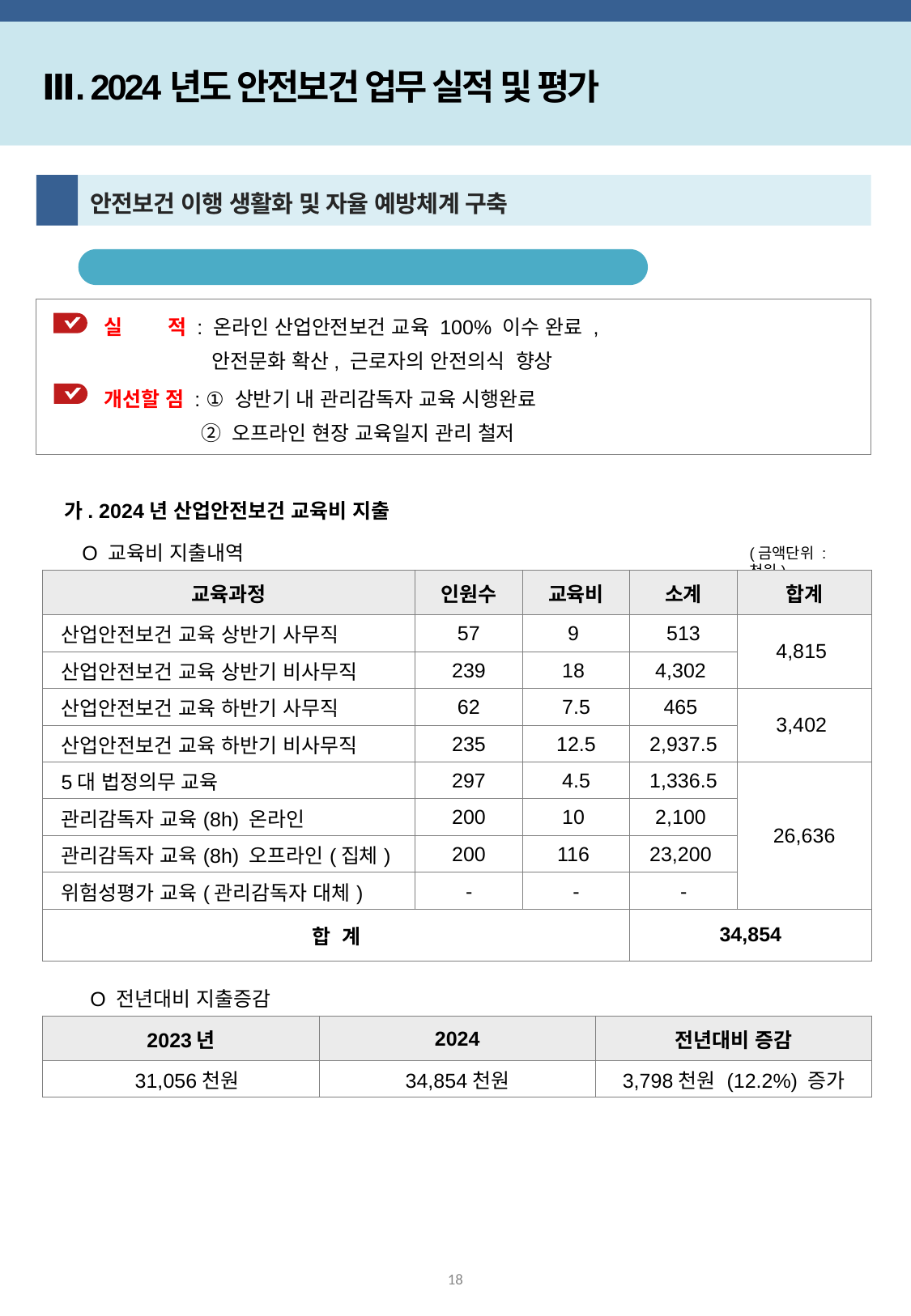

Ⅲ. 2024년도 안전보건 업무 실적 및 평가
3
안전보건 이행 생활화 및 자율 예방체계 구축
안전보건교육 실시
         실        적 : 온라인 산업안전보건 교육 100% 이수 완료 ,
                            안전문화 확산, 근로자의 안전의식  향상
         개선할 점 : ① 상반기 내 관리감독자 교육 시행완료
                           ② 오프라인 현장 교육일지 관리 철저

  가. 2024년 산업안전보건 교육비 지출
      O 교육비 지출내역
(금액단위 : 천원)
| 교육과정 | 인원수 | 교육비 | 소계 | 합계 |
| --- | --- | --- | --- | --- |
| 산업안전보건 교육 상반기 사무직 | 57 | 9 | 513 | 4,815 |
| 산업안전보건 교육 상반기 비사무직 | 239 | 18 | 4,302 |  |
| 산업안전보건 교육 하반기 사무직 | 62 | 7.5 | 465 | 3,402 |
| 산업안전보건 교육 하반기 비사무직 | 235 | 12.5 | 2,937.5 |  |
| 5대 법정의무 교육 | 297 | 4.5 | 1,336.5 | 26,636 |
| 관리감독자 교육(8h) 온라인 | 200 | 10 | 2,100 |  |
| 관리감독자 교육(8h) 오프라인(집체) | 200 | 116 | 23,200 |  |
| 위험성평가 교육(관리감독자 대체) | - | - | - |  |
| 합 계 |  |  | 34,854 |  |
 O 전년대비 지출증감
| 2023년 | 2024 | 전년대비 증감 |
| --- | --- | --- |
| 31,056천원 | 34,854천원 | 3,798천원 (12.2%) 증가 |
18